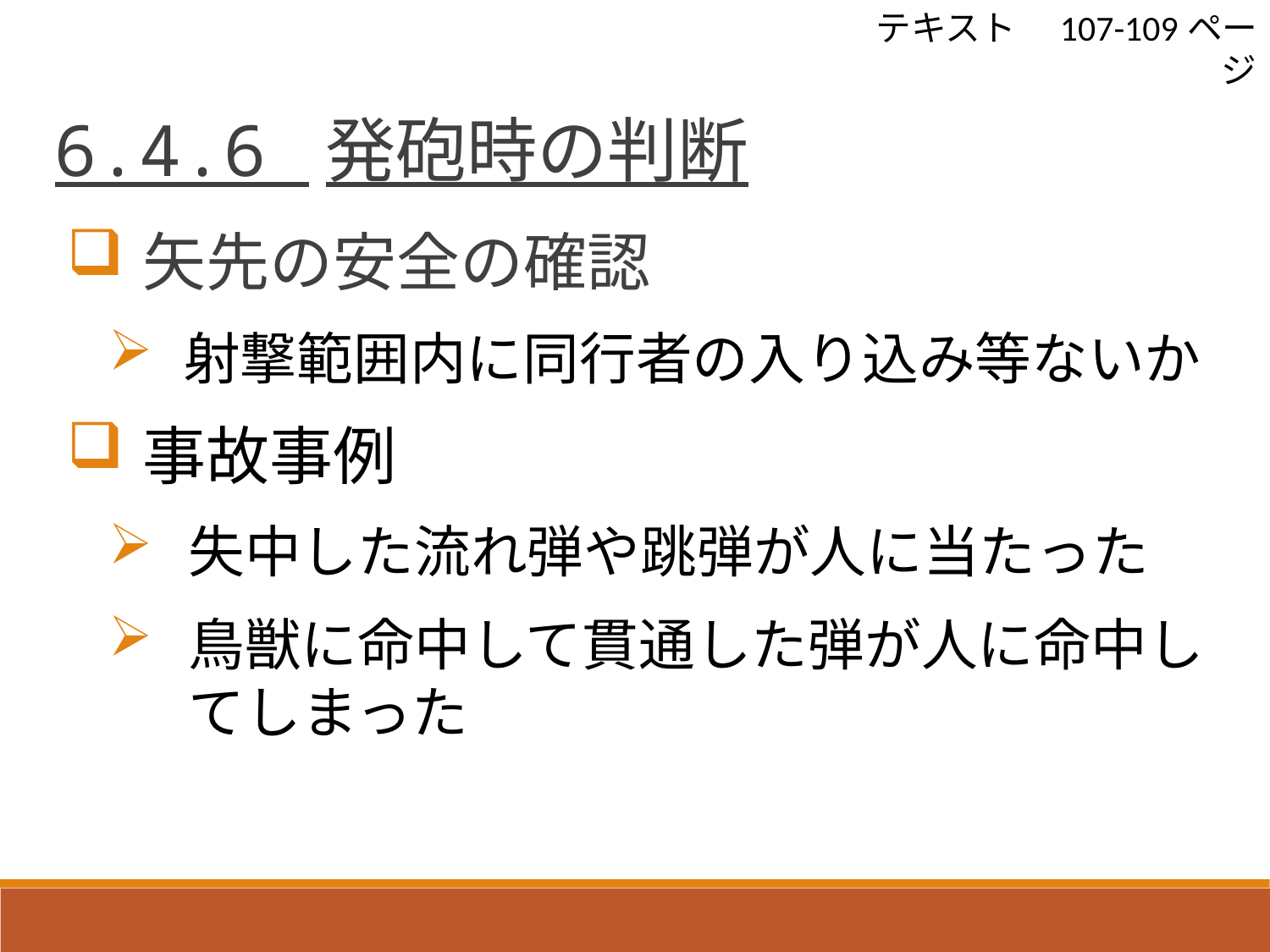

テキスト　107-109ページ
 6.4.6 発砲時の判断
矢先の安全の確認
射撃範囲内に同行者の入り込み等ないか
事故事例
失中した流れ弾や跳弾が人に当たった
鳥獣に命中して貫通した弾が人に命中してしまった